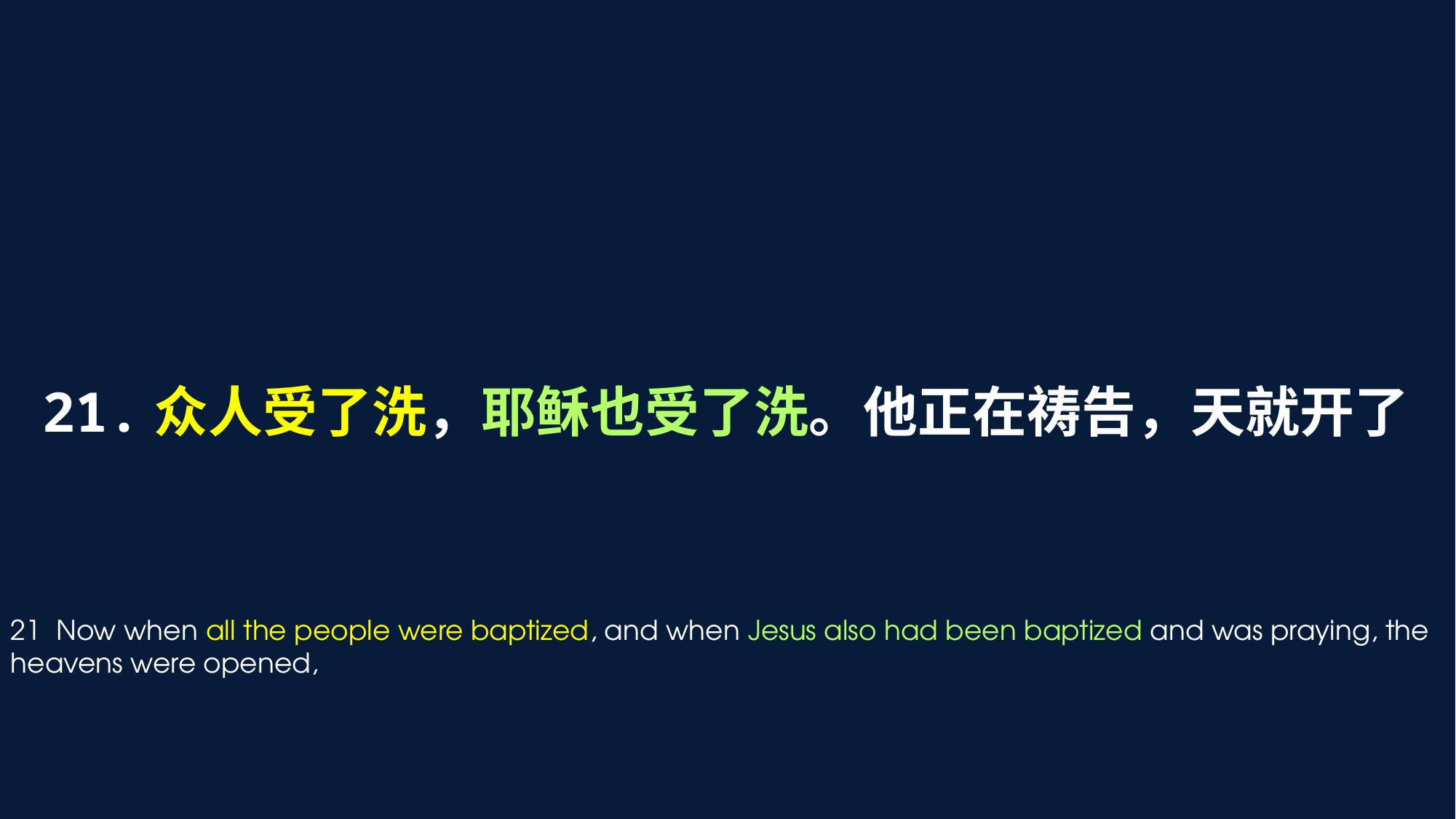

21.众人受了洗，耶稣也受了洗。他正在祷告，天就开了
21  Now when all the people were baptized, and when Jesus also had been baptized and was praying, the heavens were opened,